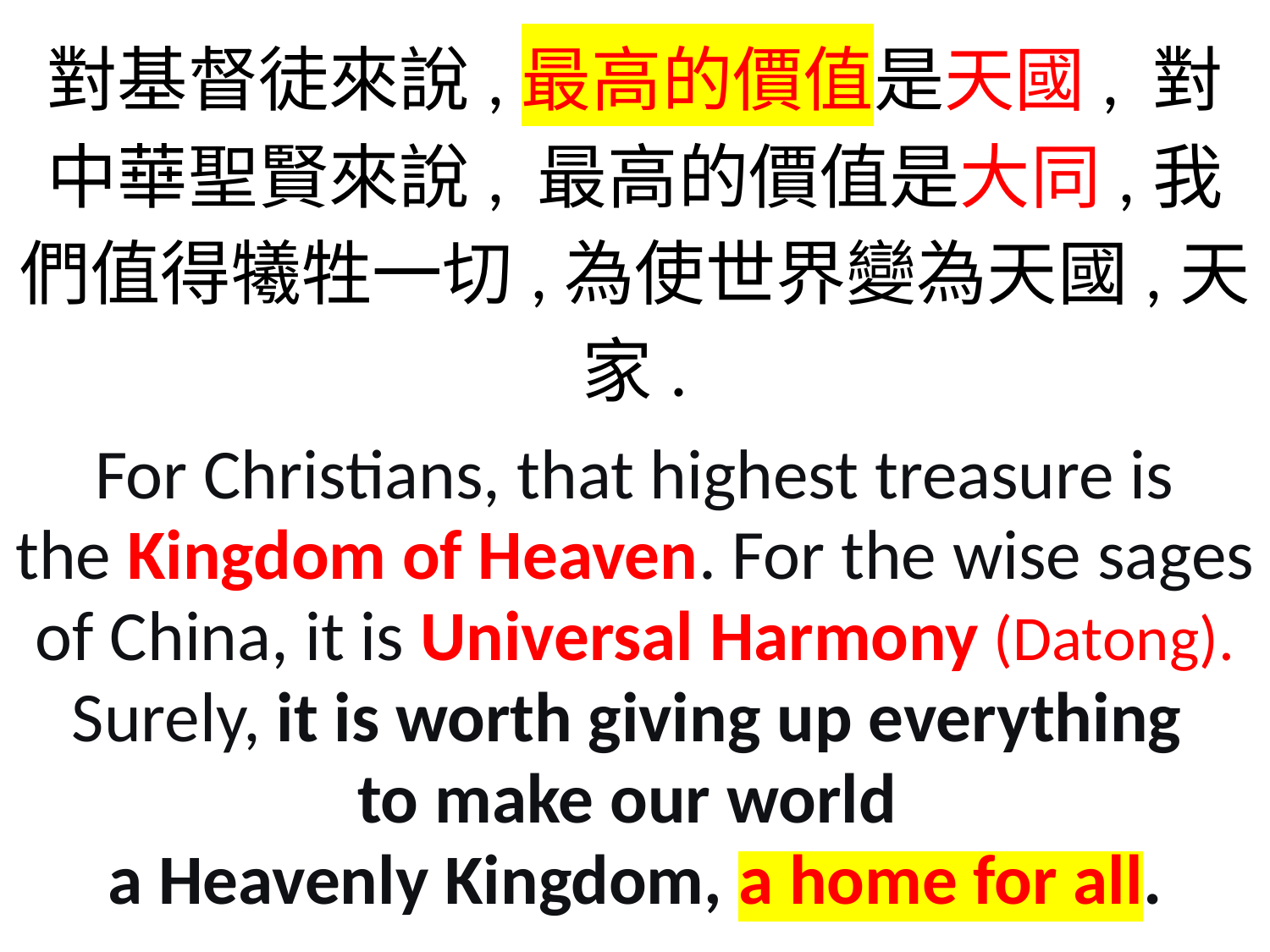

對基督徒來說,最高的價值是天國, 對中華聖賢來說, 最高的價值是大同,我們值得犧牲一切,為使世界變為天國,天家.
For Christians, that highest treasure is the Kingdom of Heaven. For the wise sages of China, it is Universal Harmony (Datong). Surely, it is worth giving up everything
to make our world
a Heavenly Kingdom, a home for all.